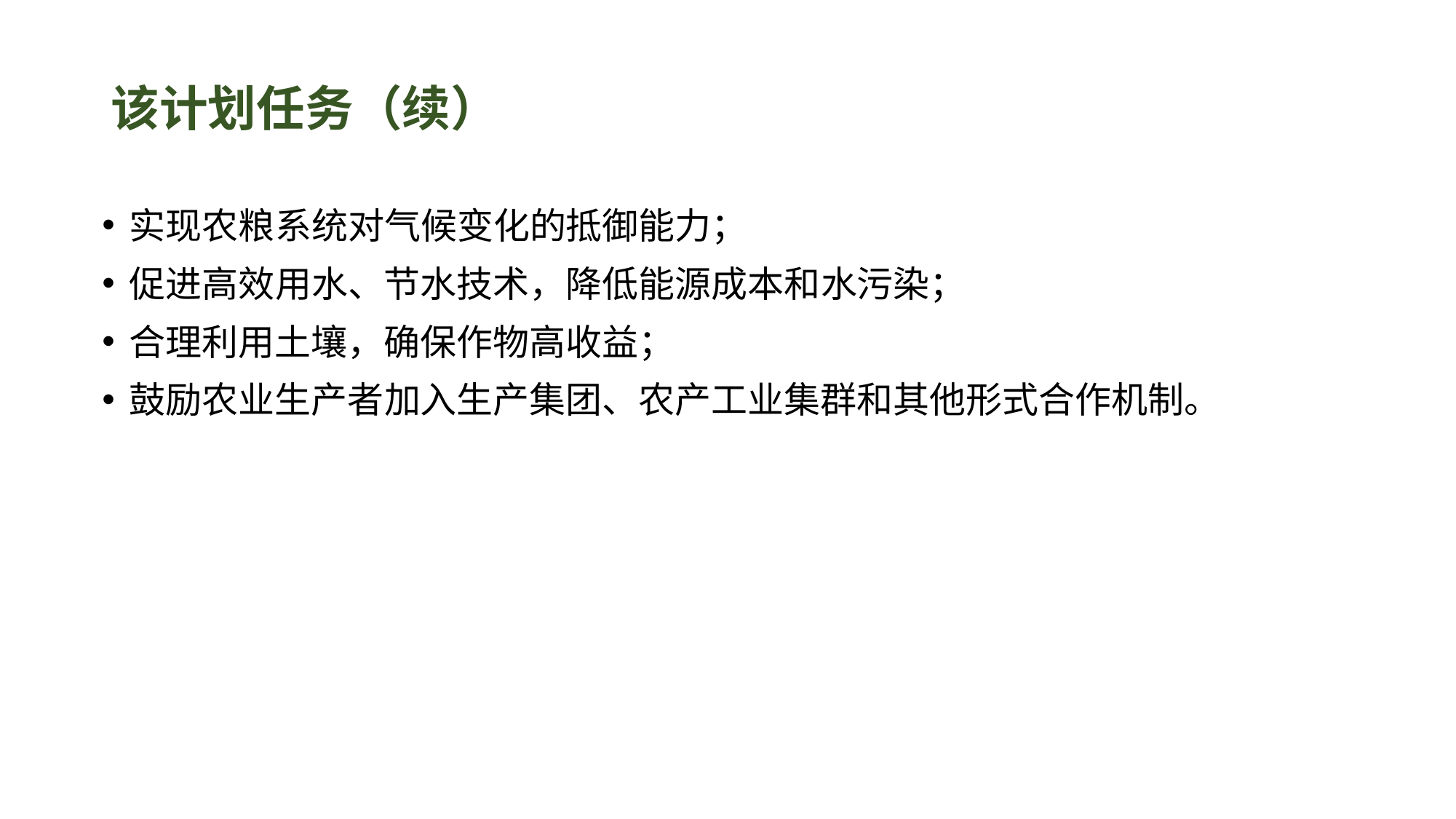

# 该计划任务（续）
实现农粮系统对气候变化的抵御能力；
促进高效用水、节水技术，降低能源成本和水污染；
合理利用土壤，确保作物高收益；
鼓励农业生产者加入生产集团、农产工业集群和其他形式合作机制。